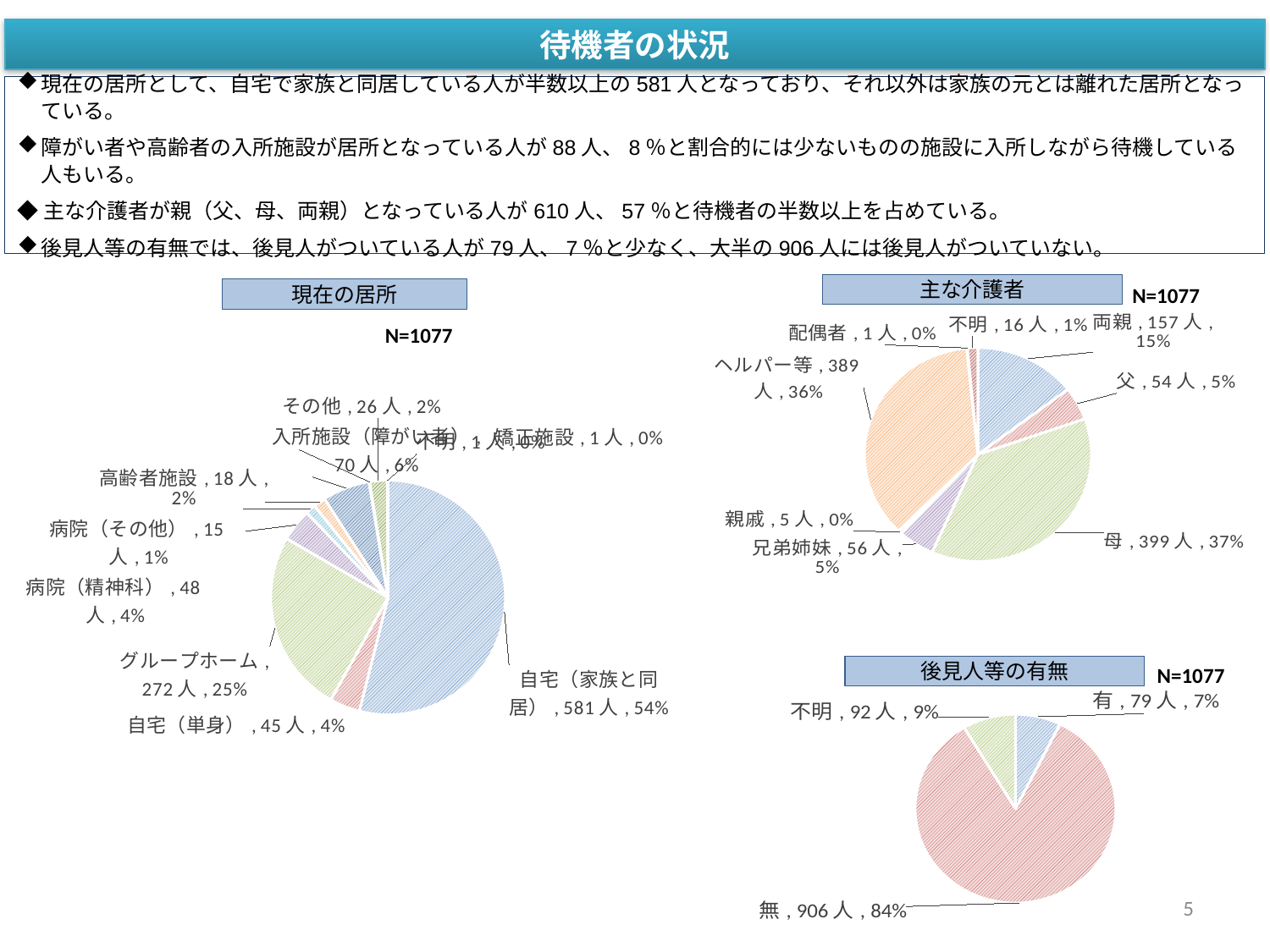

待機者の状況
現在の居所として、自宅で家族と同居している人が半数以上の581人となっており、それ以外は家族の元とは離れた居所となっている。
障がい者や高齢者の入所施設が居所となっている人が88人、8％と割合的には少ないものの施設に入所しながら待機している人もいる。
◆主な介護者が親（父、母、両親）となっている人が610人、57％と待機者の半数以上を占めている。
後見人等の有無では、後見人がついている人が79人、7％と少なく、大半の906人には後見人がついていない。
主な介護者
N=1077
現在の居所

### Chart

| Category | 主な介護者 |
|---|---|
| 両親 | 157.0 |
| 父 | 54.0 |
| 母 | 399.0 |
| 兄弟姉妹 | 56.0 |
| 親戚 | 5.0 |
| ヘルパー等 | 389.0 |
| 配偶者 | 1.0 |
| 不明 | 16.0 |
N=1077

### Chart

| Category | 現在の生活基盤 |
|---|---|
| 自宅（家族と同居） | 581.0 |
| 自宅（単身） | 45.0 |
| グループホーム | 272.0 |
| 病院（精神科） | 48.0 |
| 病院（その他） | 15.0 |
| 高齢者施設 | 18.0 |
| 入所施設（障がい者） | 70.0 |
| 矯正施設 | 1.0 |
| その他 | 26.0 |
| 不明 | 1.0 |
後見人等の有無
N=1077

### Chart

| Category | 後見人の有無 |
|---|---|
| 有 | 79.0 |
| 無 | 906.0 |
| 不明 | 92.0 |
5